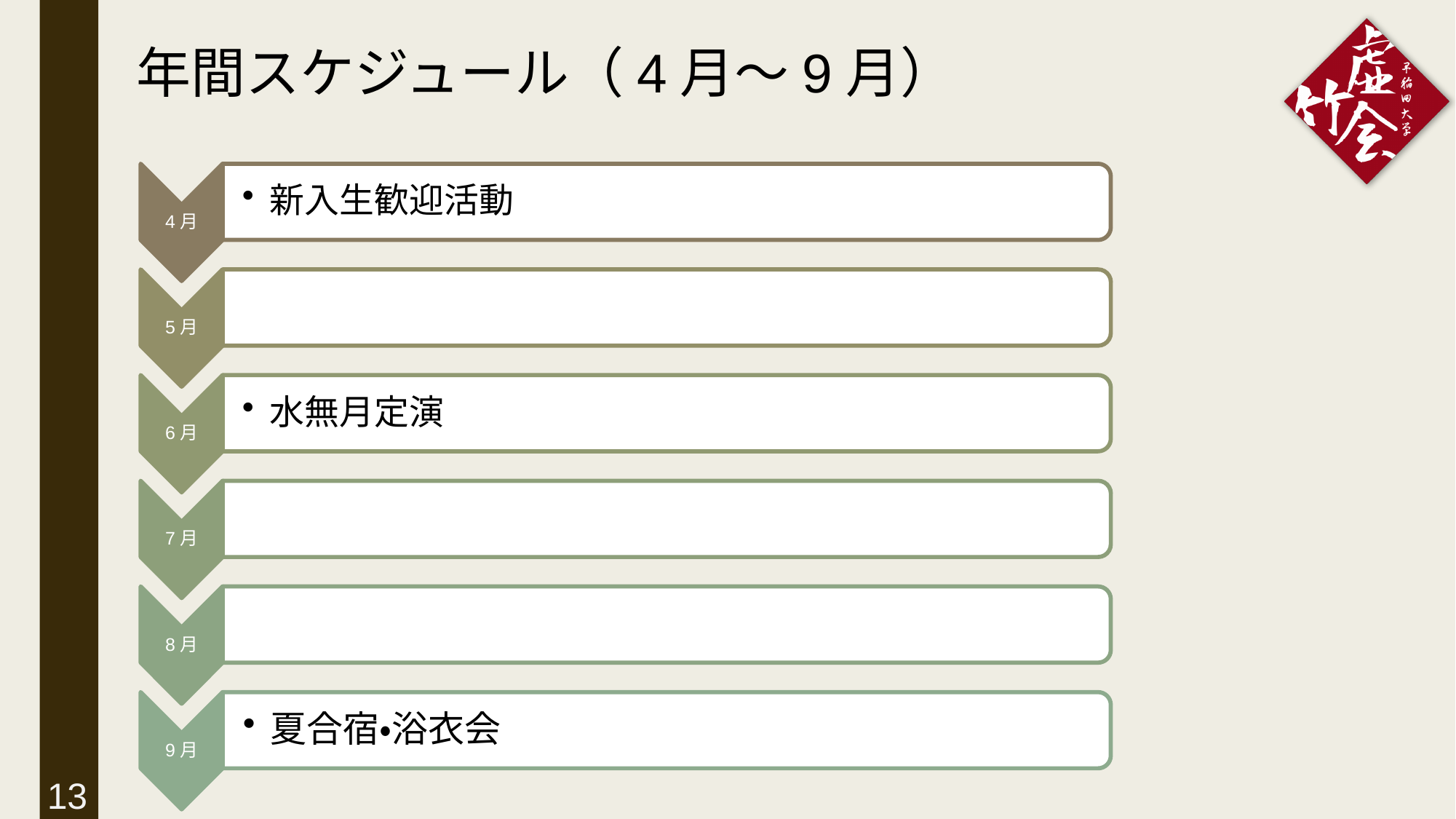

年間スケジュール（4月～9月）
4月
新入生歓迎活動

5月
6月
水無月定演

7月
8月

夏合宿・浴衣会
9月
13